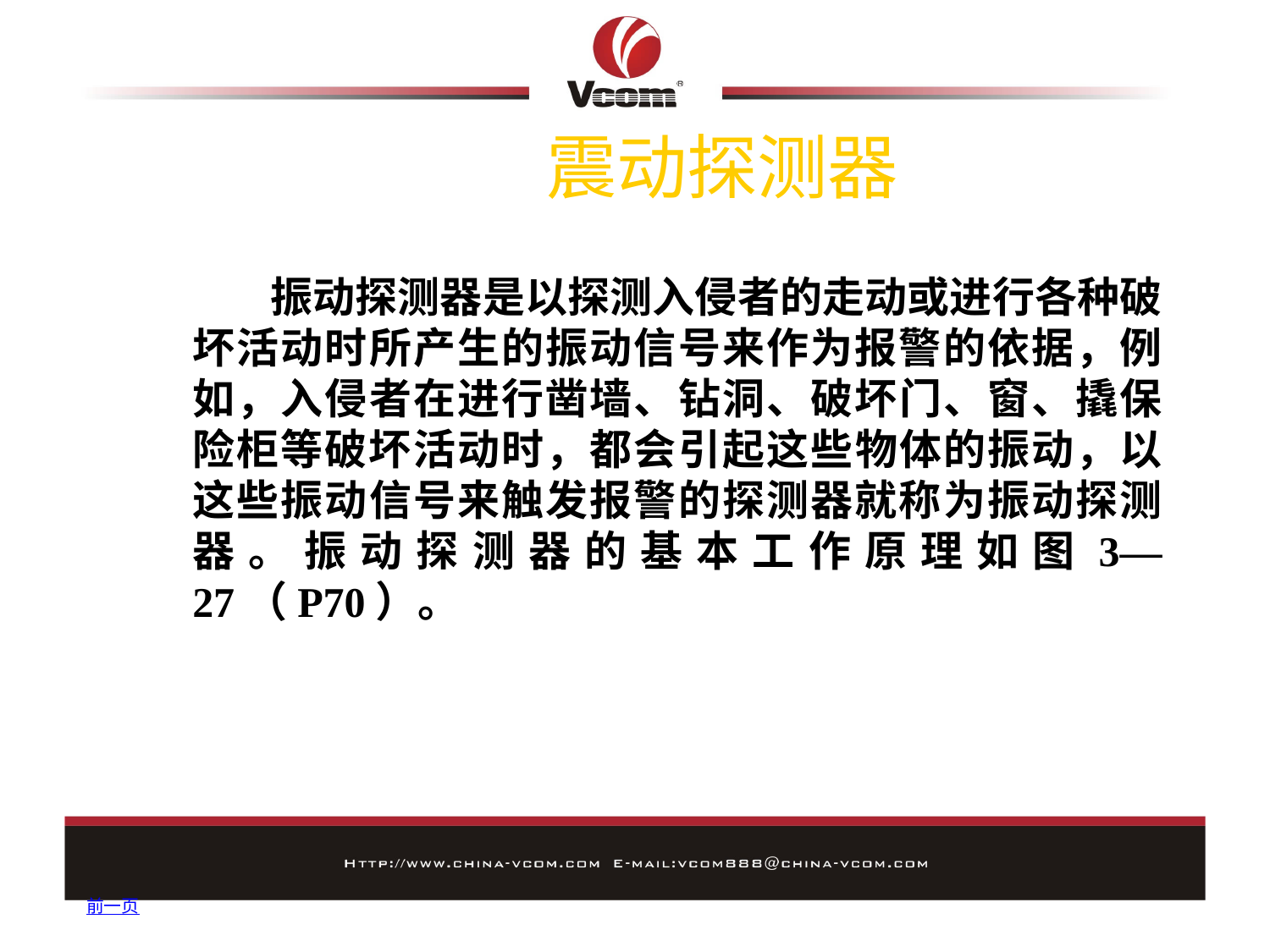

震动探测器
       振动探测器是以探测入侵者的走动或进行各种破坏活动时所产生的振动信号来作为报警的依据，例如，入侵者在进行凿墙、钻洞、破坏门、窗、撬保险柜等破坏活动时，都会引起这些物体的振动，以这些振动信号来触发报警的探测器就称为振动探测器。振动探测器的基本工作原理如图3—27（P70）。
前一页